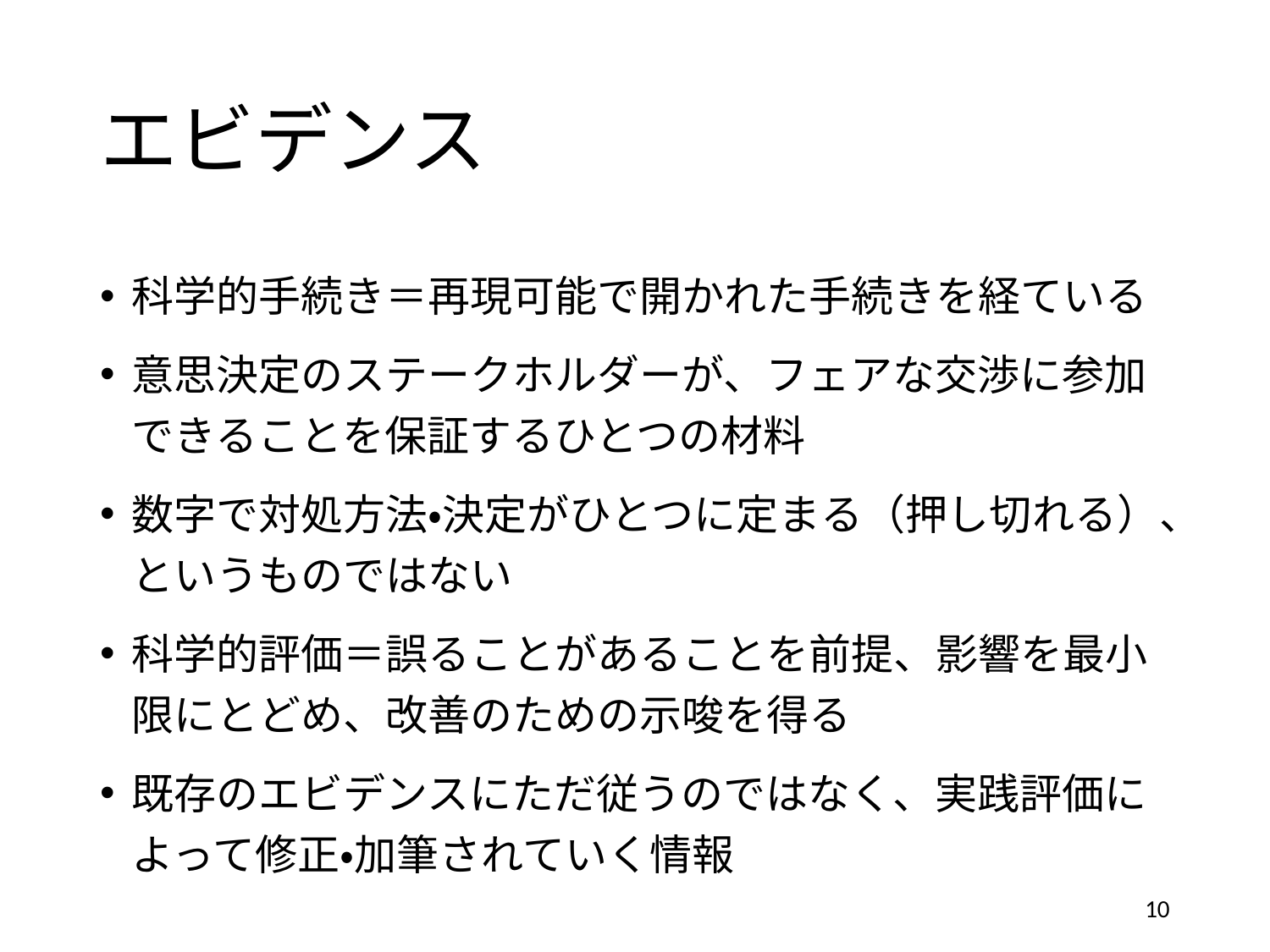

# エビデンス
科学的手続き＝再現可能で開かれた手続きを経ている
意思決定のステークホルダーが、フェアな交渉に参加できることを保証するひとつの材料
数字で対処方法・決定がひとつに定まる（押し切れる）、というものではない
科学的評価＝誤ることがあることを前提、影響を最小限にとどめ、改善のための示唆を得る
既存のエビデンスにただ従うのではなく、実践評価によって修正・加筆されていく情報
10